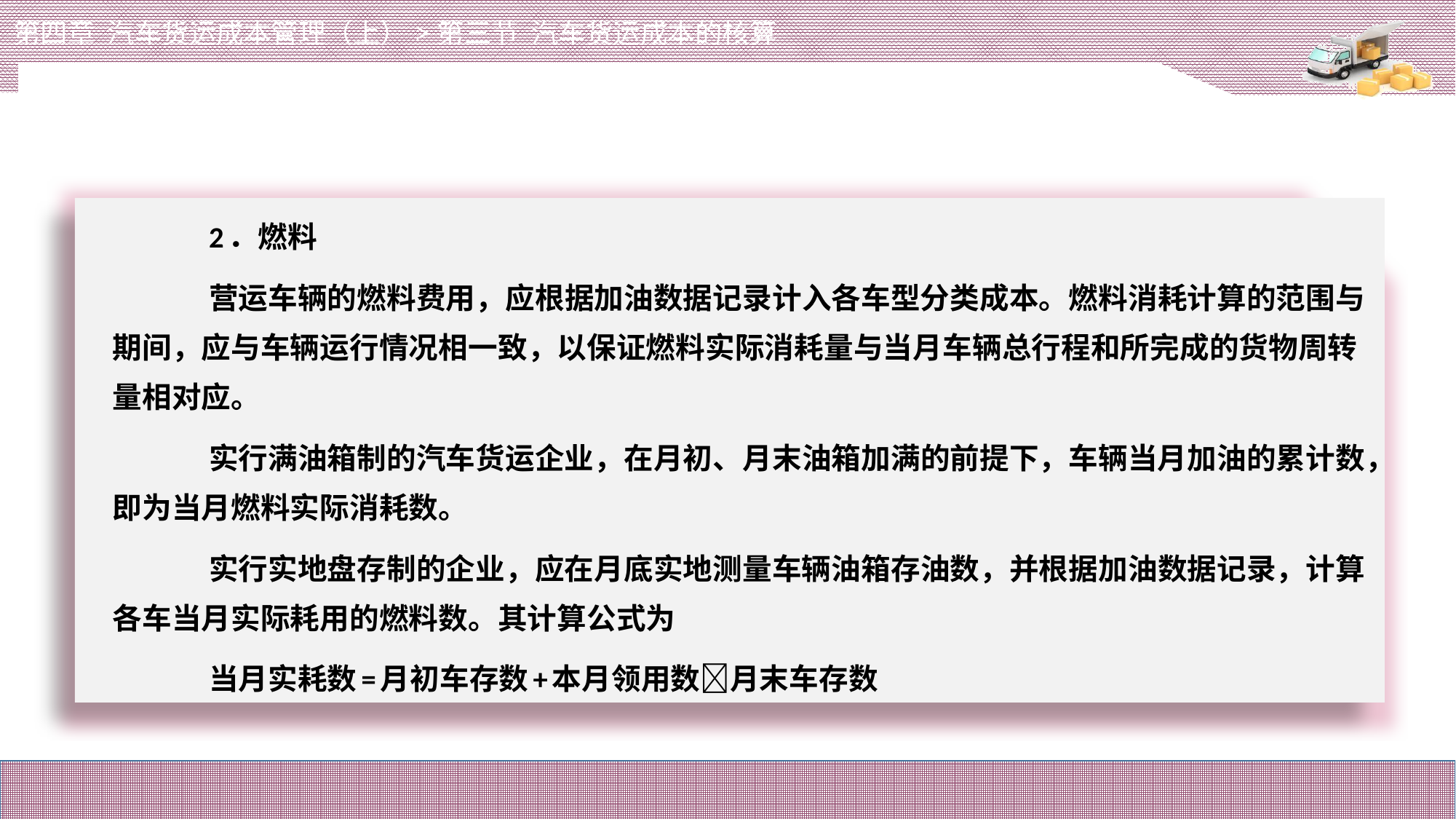

第四章  汽车货运成本管理（上）>第三节  汽车货运成本的核算
# 2．燃料
营运车辆的燃料费用，应根据加油数据记录计入各车型分类成本。燃料消耗计算的范围与期间，应与车辆运行情况相一致，以保证燃料实际消耗量与当月车辆总行程和所完成的货物周转量相对应。
实行满油箱制的汽车货运企业，在月初、月末油箱加满的前提下，车辆当月加油的累计数，即为当月燃料实际消耗数。
实行实地盘存制的企业，应在月底实地测量车辆油箱存油数，并根据加油数据记录，计算各车当月实际耗用的燃料数。其计算公式为
当月实耗数=月初车存数+本月领用数−月末车存数